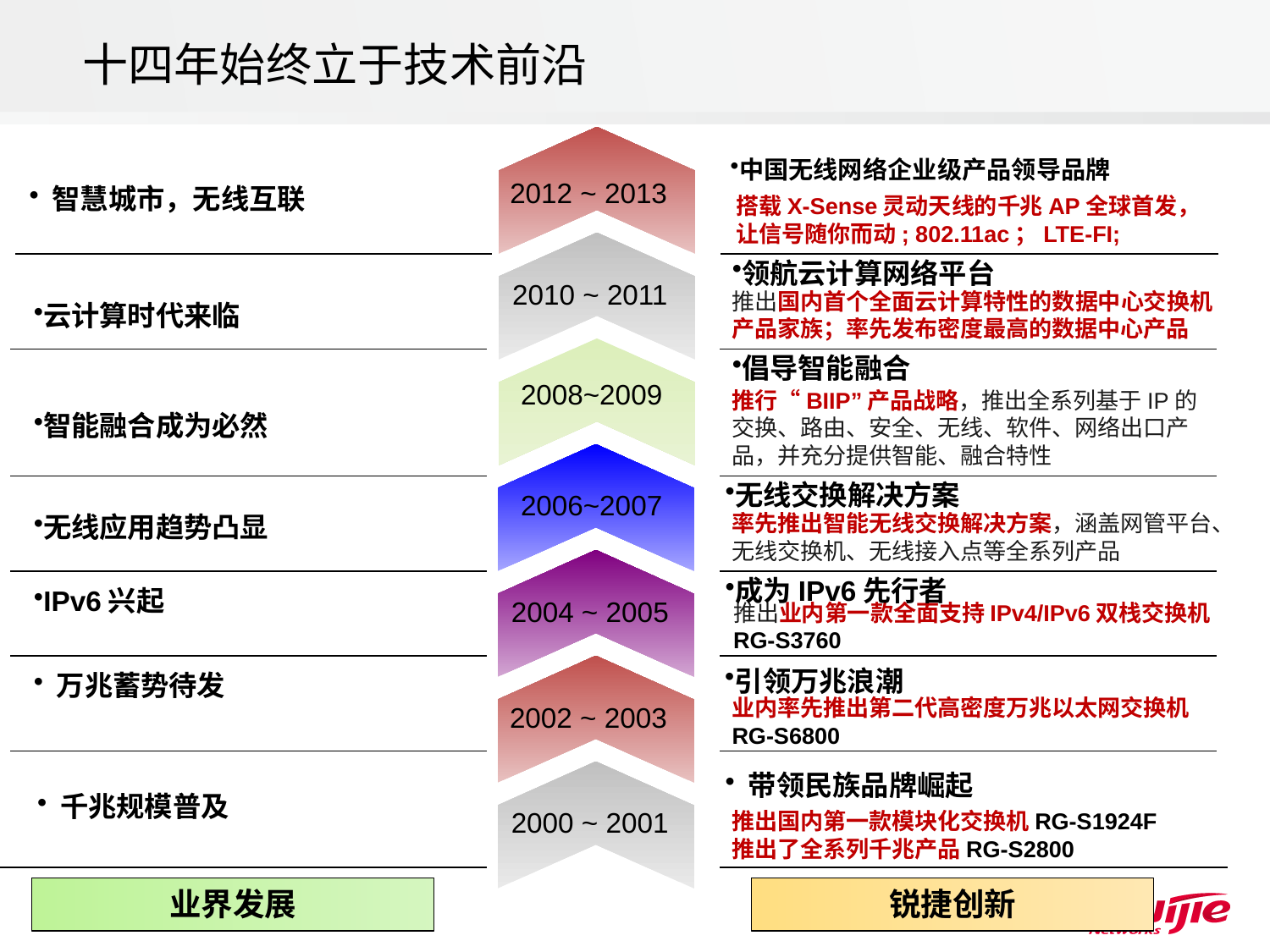

十四年始终立于技术前沿

中国无线网络企业级产品领导品牌
2012 ~ 2013
 智慧城市，无线互联
搭载X-Sense灵动天线的千兆AP全球首发，让信号随你而动; 802.11ac；LTE-FI;

领航云计算网络平台
2010 ~ 2011
推出国内首个全面云计算特性的数据中心交换机产品家族；率先发布密度最高的数据中心产品
云计算时代来临

倡导智能融合
2008~2009
推行“BIIP”产品战略，推出全系列基于IP的交换、路由、安全、无线、软件、网络出口产品，并充分提供智能、融合特性
智能融合成为必然

无线交换解决方案
2006~2007
率先推出智能无线交换解决方案，涵盖网管平台、无线交换机、无线接入点等全系列产品
无线应用趋势凸显

成为IPv6先行者
IPv6兴起
2004 ~ 2005
推出业内第一款全面支持IPv4/IPv6双栈交换机RG-S3760

引领万兆浪潮
 万兆蓄势待发
业内率先推出第二代高密度万兆以太网交换机RG-S6800
2002 ~ 2003

 带领民族品牌崛起
 千兆规模普及
2000 ~ 2001
推出国内第一款模块化交换机RG-S1924F
推出了全系列千兆产品RG-S2800
业界发展
锐捷创新